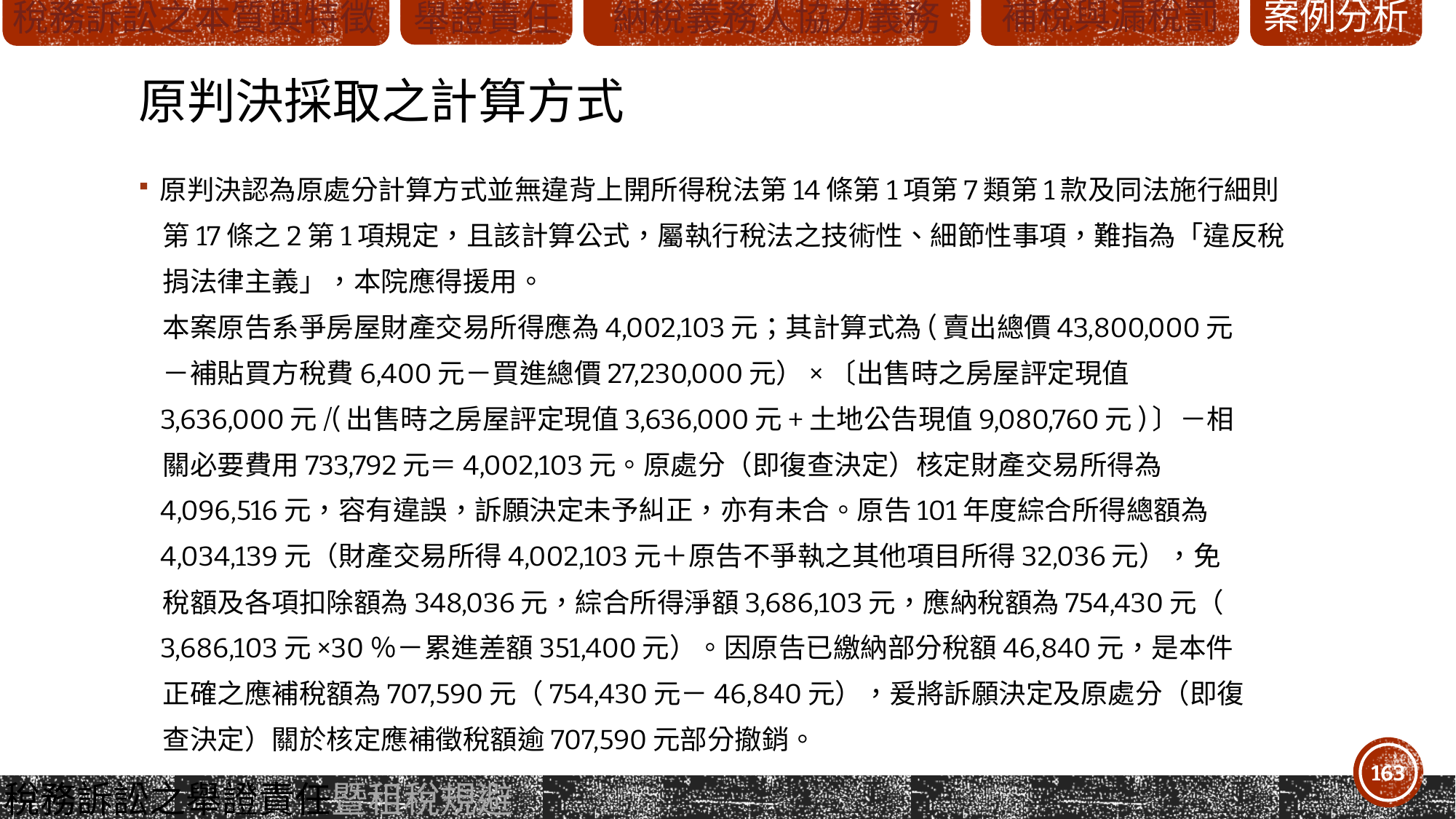

# 原判決採取之計算方式
原判決認為原處分計算方式並無違背上開所得稅法第14條第1項第7類第1款及同法施行細則
   第17條之2第1項規定，且該計算公式，屬執行稅法之技術性、細節性事項，難指為「違反稅
   捐法律主義」，本院應得援用。
   本案原告系爭房屋財產交易所得應為4,002,103元；其計算式為(賣出總價43,800,000元
   －補貼買方稅費6,400元－買進總價27,230,000元）×〔出售時之房屋評定現值
    3,636,000元/(出售時之房屋評定現值3,636,000元+土地公告現值9,080,760元)〕－相
   關必要費用733,792元＝4,002,103元。原處分（即復查決定）核定財產交易所得為
    4,096,516元，容有違誤，訴願決定未予糾正，亦有未合。原告101年度綜合所得總額為
    4,034,139元（財產交易所得4,002,103元＋原告不爭執之其他項目所得32,036元），免
   稅額及各項扣除額為348,036元，綜合所得淨額3,686,103元，應納稅額為754,430元（
    3,686,103元×30％－累進差額351,400元）。因原告已繳納部分稅額46,840元，是本件
   正確之應補稅額為707,590元（754,430元－46,840元），爰將訴願決定及原處分（即復
   查決定）關於核定應補徵稅額逾707,590元部分撤銷。

163